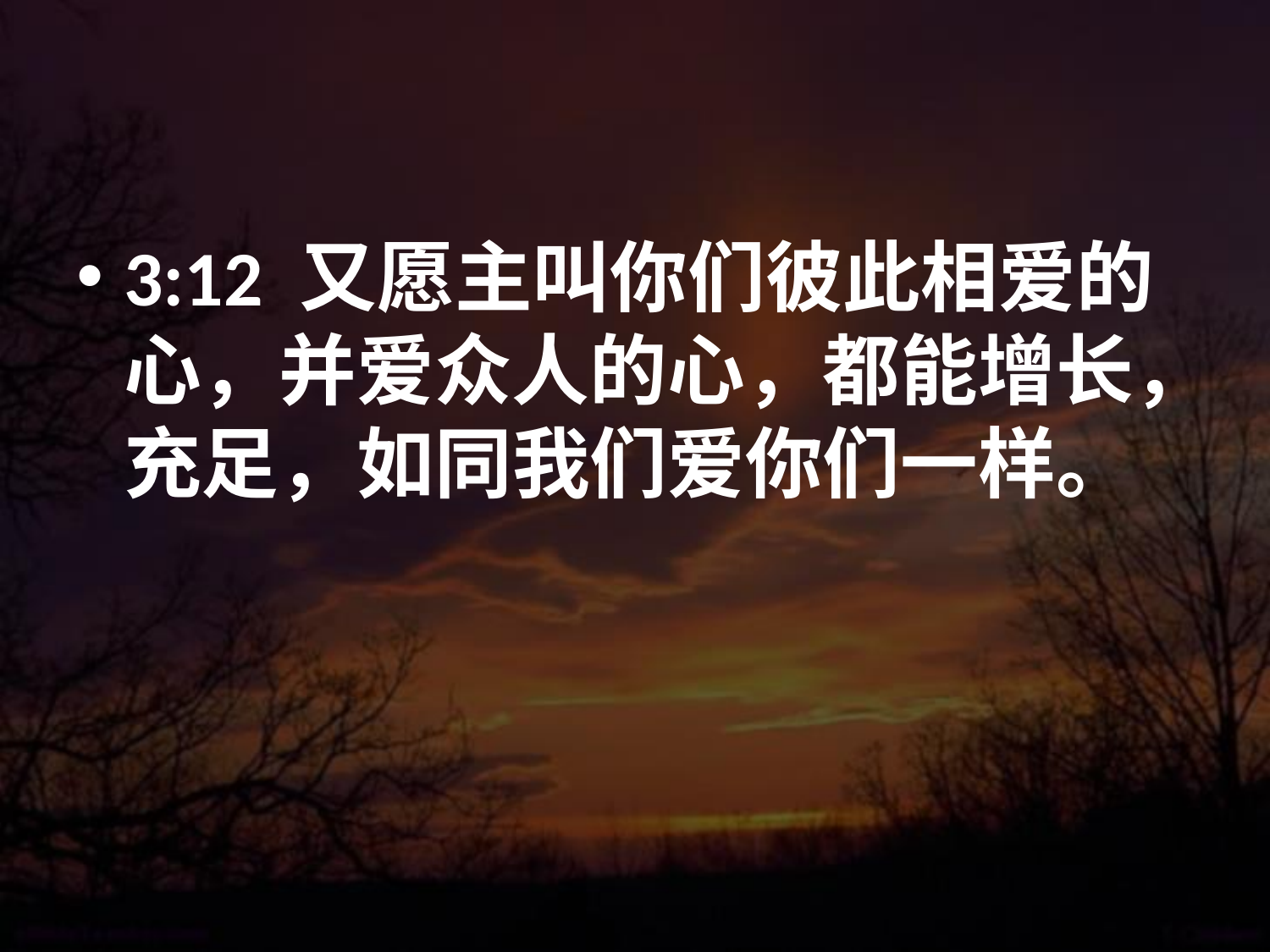

#
3:12 又愿主叫你们彼此相爱的心，并爱众人的心，都能增长，充足，如同我们爱你们一样。